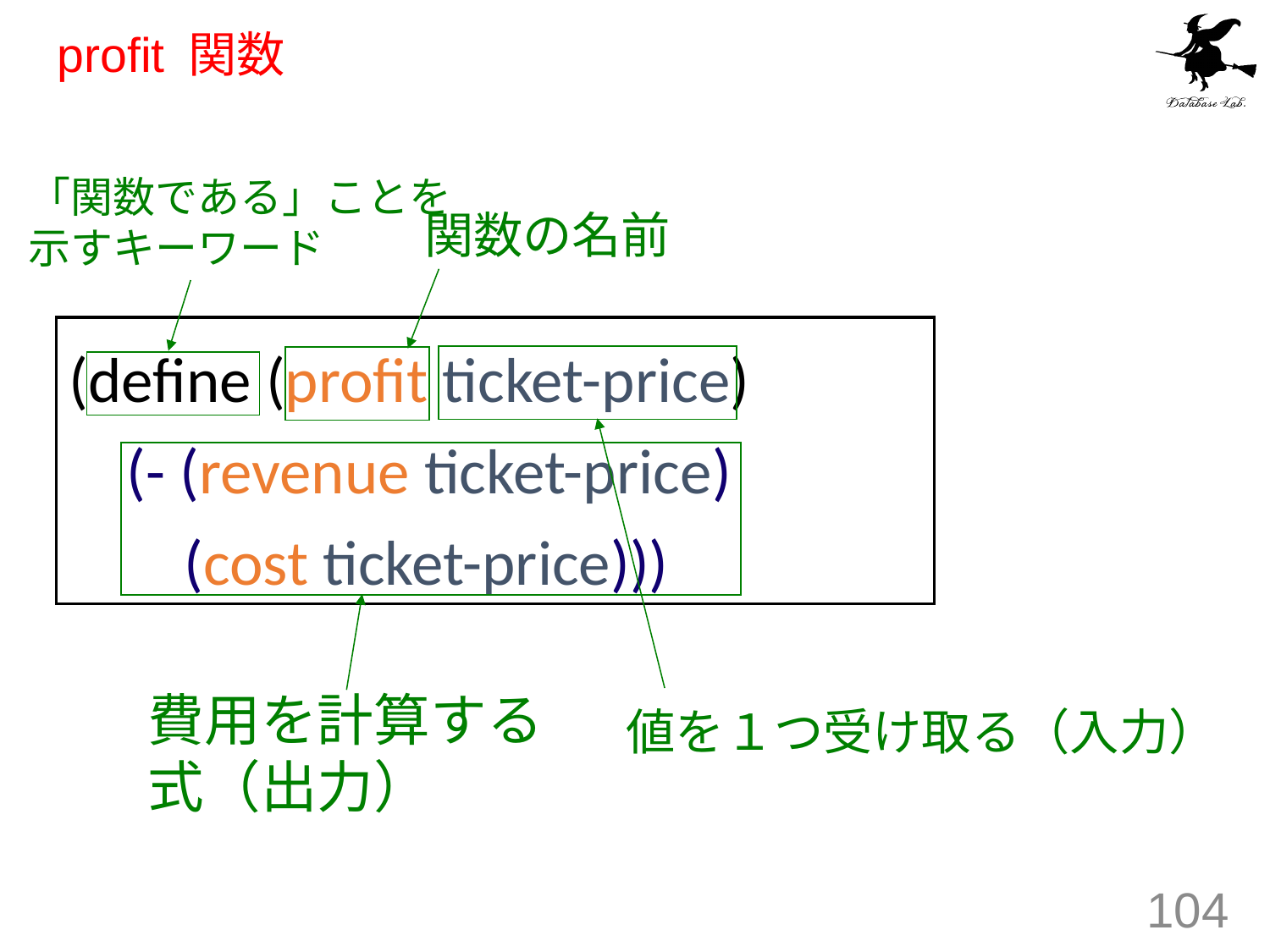

# profit 関数
「関数である」ことを
示すキーワード
関数の名前

(define (profit ticket-price)
    (- (revenue ticket-price)
        (cost ticket-price)))

費用を計算する
式（出力）
値を１つ受け取る（入力）
104